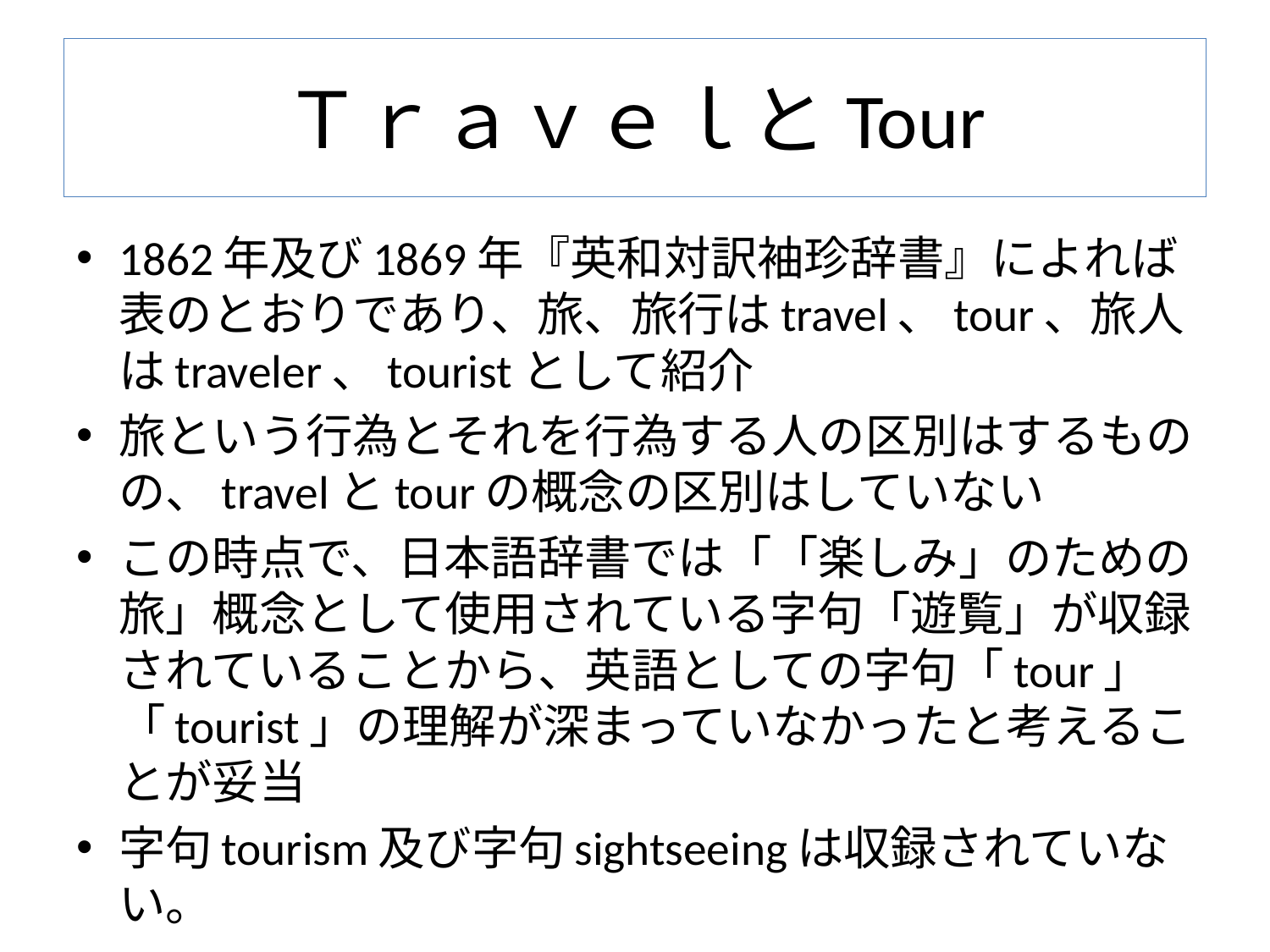

# ＴｒａｖｅｌとTour
1862年及び1869年『英和対訳袖珍辞書』によれば表のとおりであり、旅、旅行はtravel、tour、旅人はtraveler、touristとして紹介
旅という行為とそれを行為する人の区別はするものの、travelとtourの概念の区別はしていない
この時点で、日本語辞書では「「楽しみ」のための旅」概念として使用されている字句「遊覧」が収録されていることから、英語としての字句「tour」「tourist」の理解が深まっていなかったと考えることが妥当
字句tourism及び字句sightseeingは収録されていない。